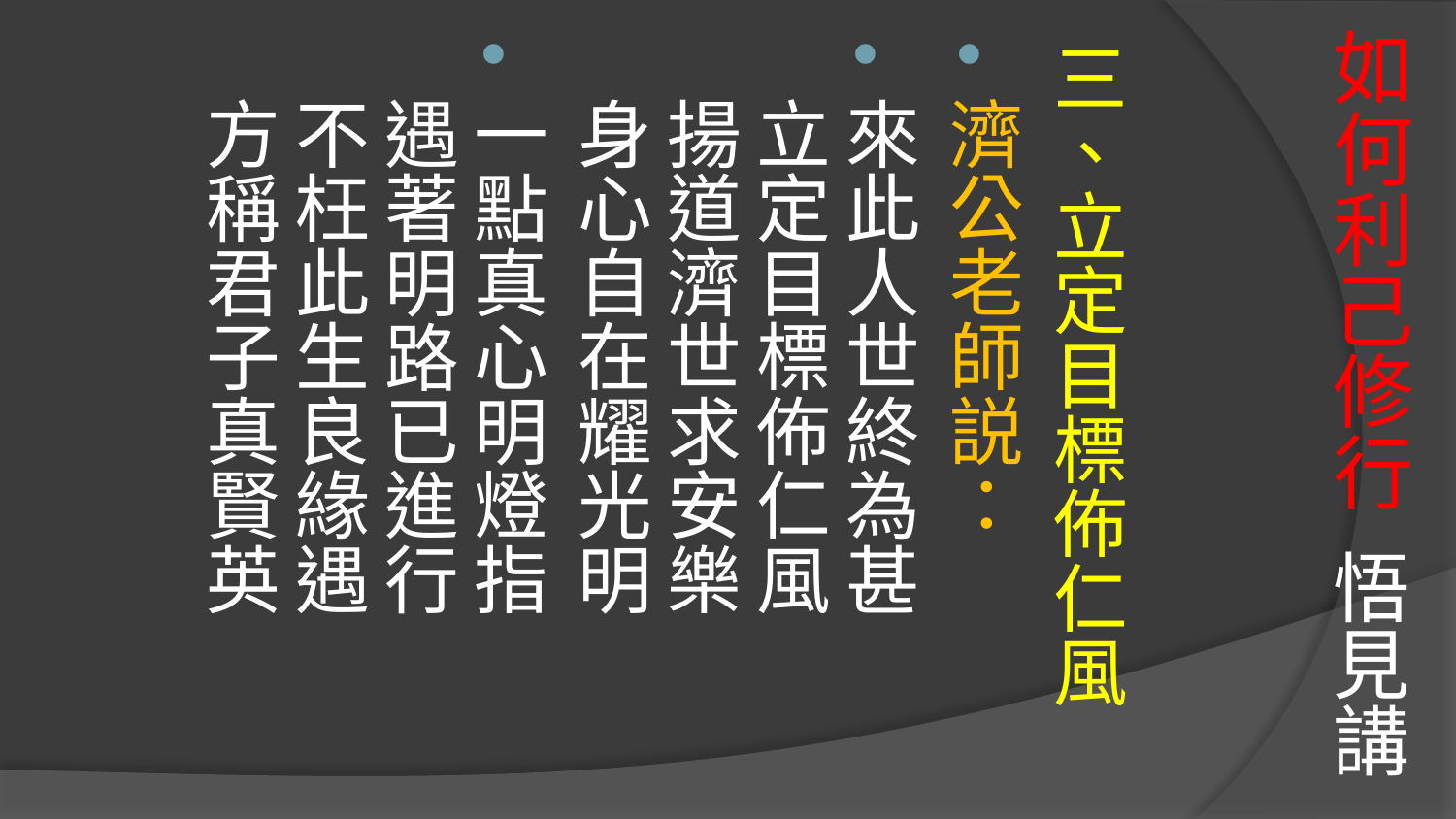

# 如何利己修行  悟見講
三、立定目標佈仁風
濟公老師説：
來此人世終為甚　　
立定目標佈仁風
揚道濟世求安樂　　
身心自在耀光明
一點真心明燈指　　
遇著明路已進行
不枉此生良緣遇　 
方稱君子真賢英